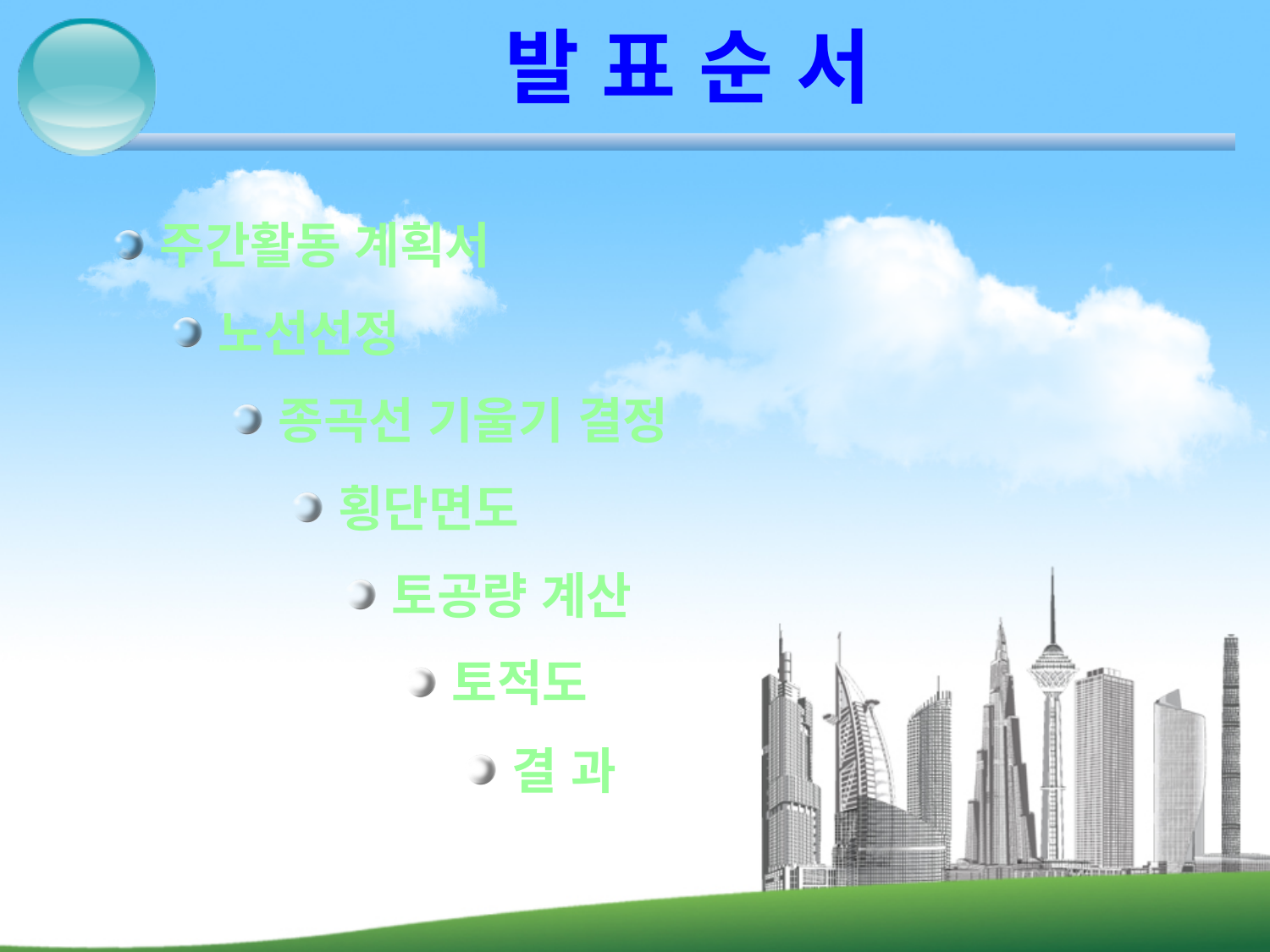

# 발 표 순 서
주간활동 계획서
노선선정
종곡선 기울기 결정
횡단면도
토공량 계산
토적도
결 과